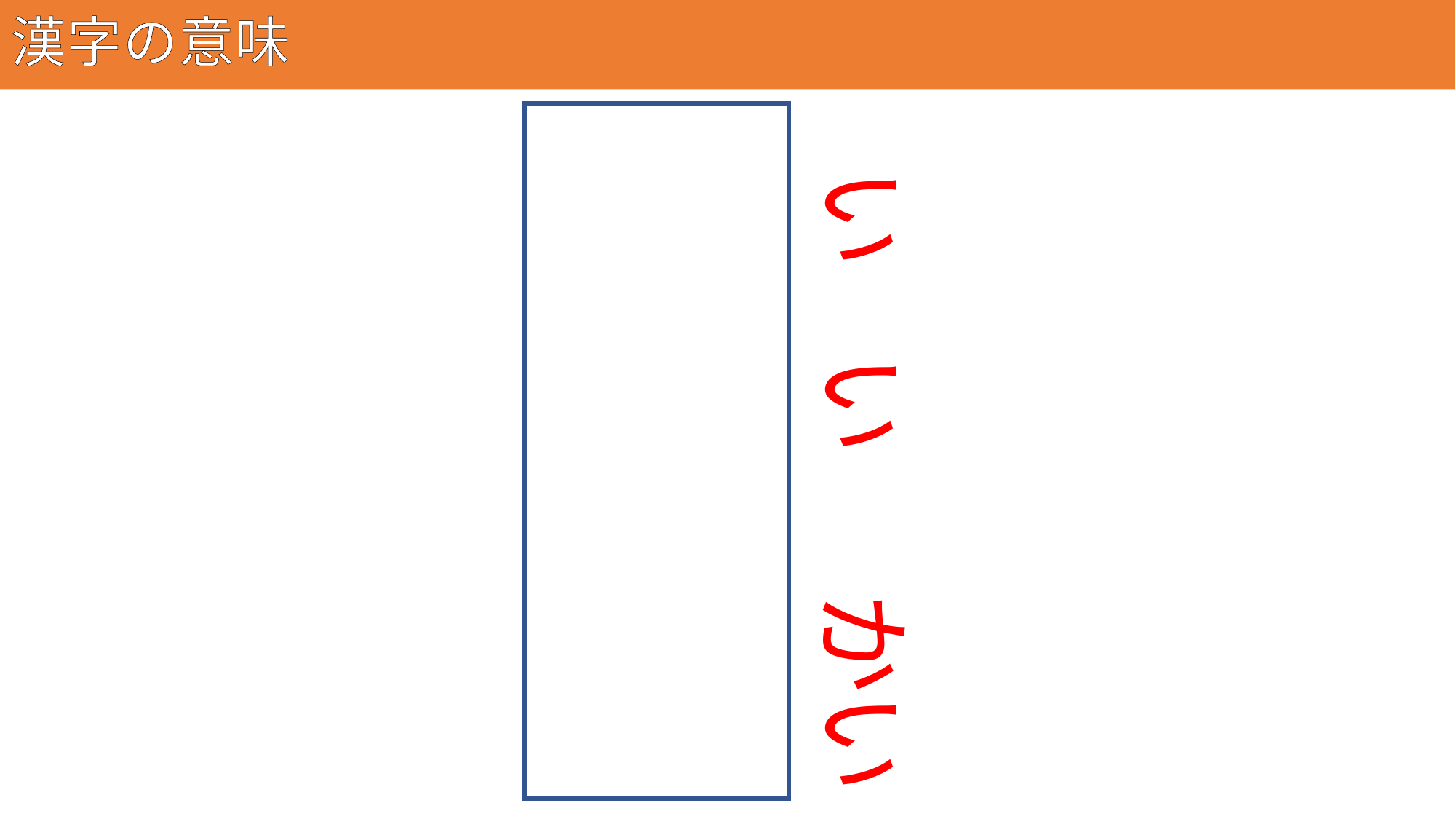

# 漢字の意味
47

委員会
い
いん
かい